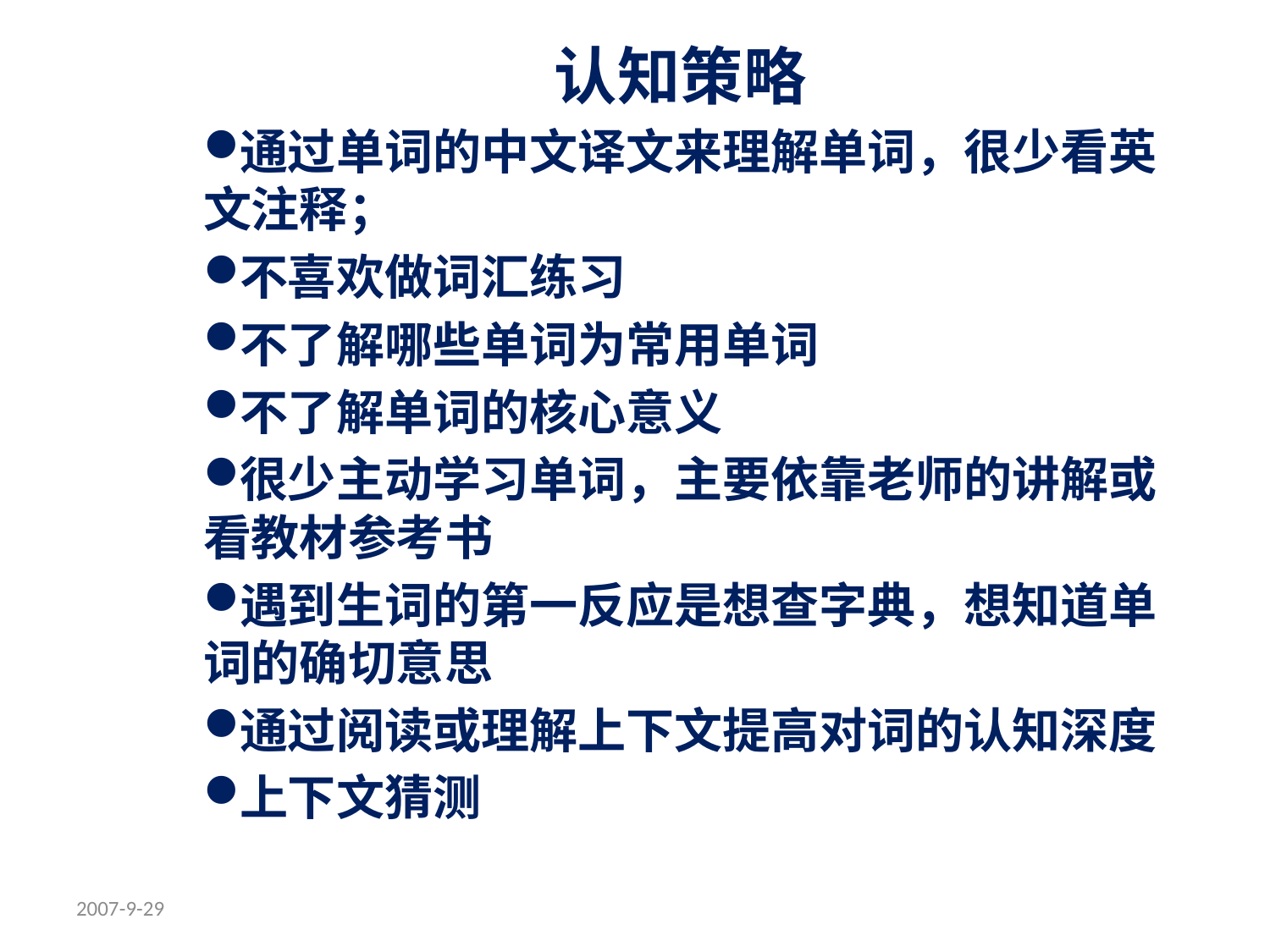

认知策略
通过单词的中文译文来理解单词，很少看英文注释；
不喜欢做词汇练习
不了解哪些单词为常用单词
不了解单词的核心意义
很少主动学习单词，主要依靠老师的讲解或看教材参考书
遇到生词的第一反应是想查字典，想知道单词的确切意思
通过阅读或理解上下文提高对词的认知深度
上下文猜测

#
2007-9-29